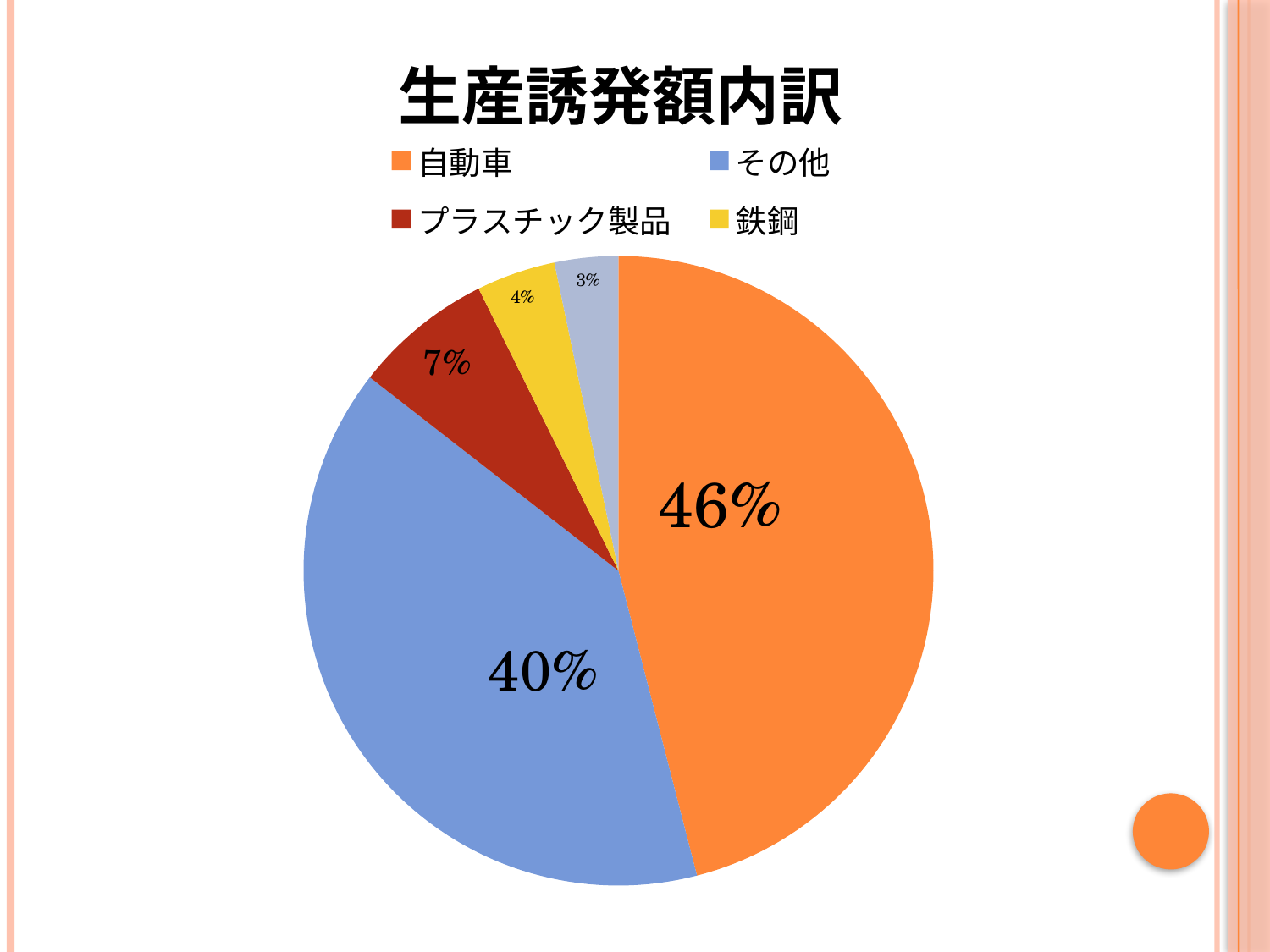

### Chart: 生産誘発額内訳

| Category |  |
|---|---|
| 自動車 | 46.0 |
| その他 | 39.54664336777105 |
| プラスチック製品 | 7.1544088730584985 |
| 鉄鋼 | 4.0562758298150685 |
| 一般機械 | 3.268989844117502 |